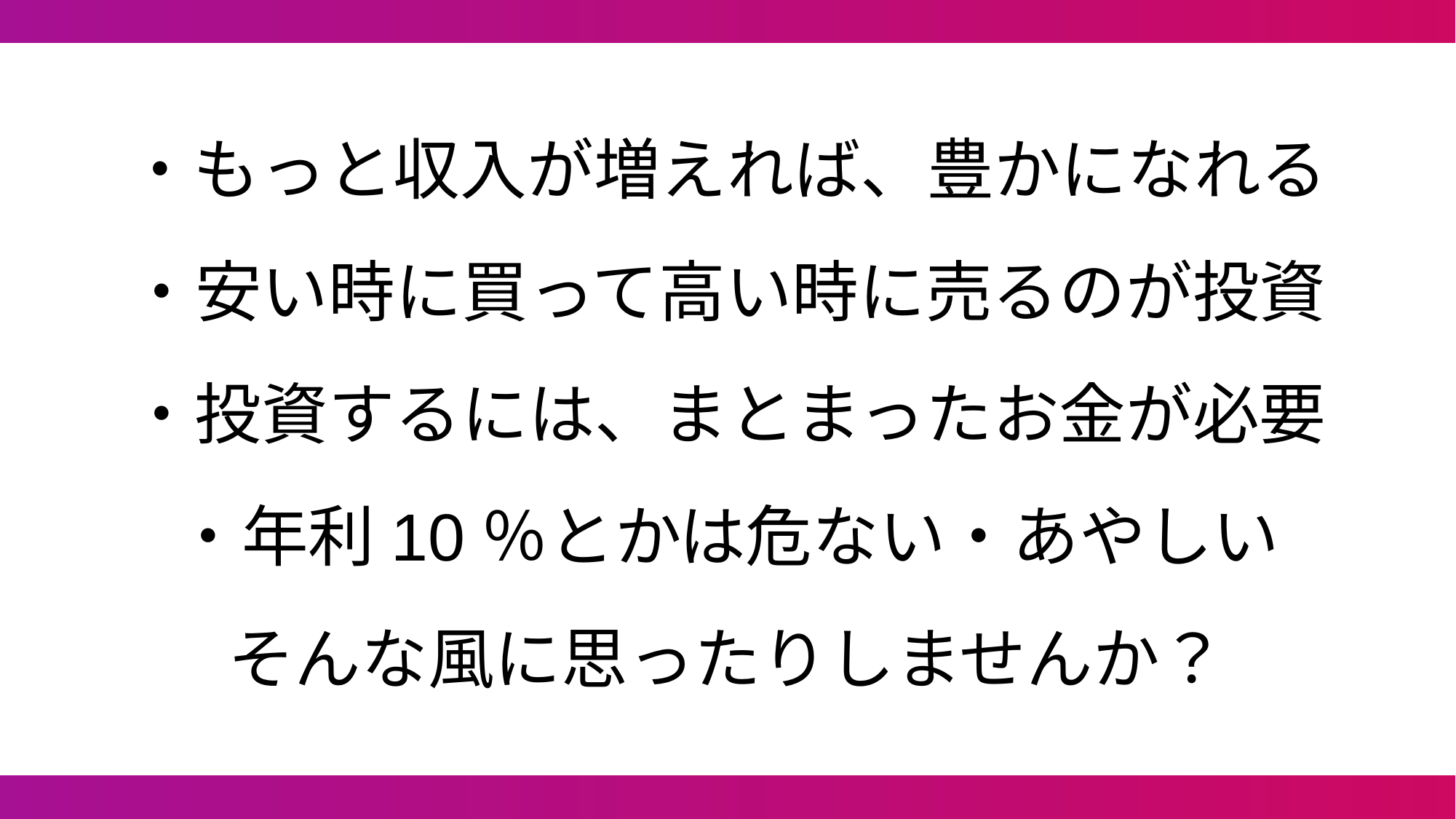

・もっと収入が増えれば、豊かになれる
・安い時に買って高い時に売るのが投資
・投資するには、まとまったお金が必要
・年利10％とかは危ない・あやしい
そんな風に思ったりしませんか？